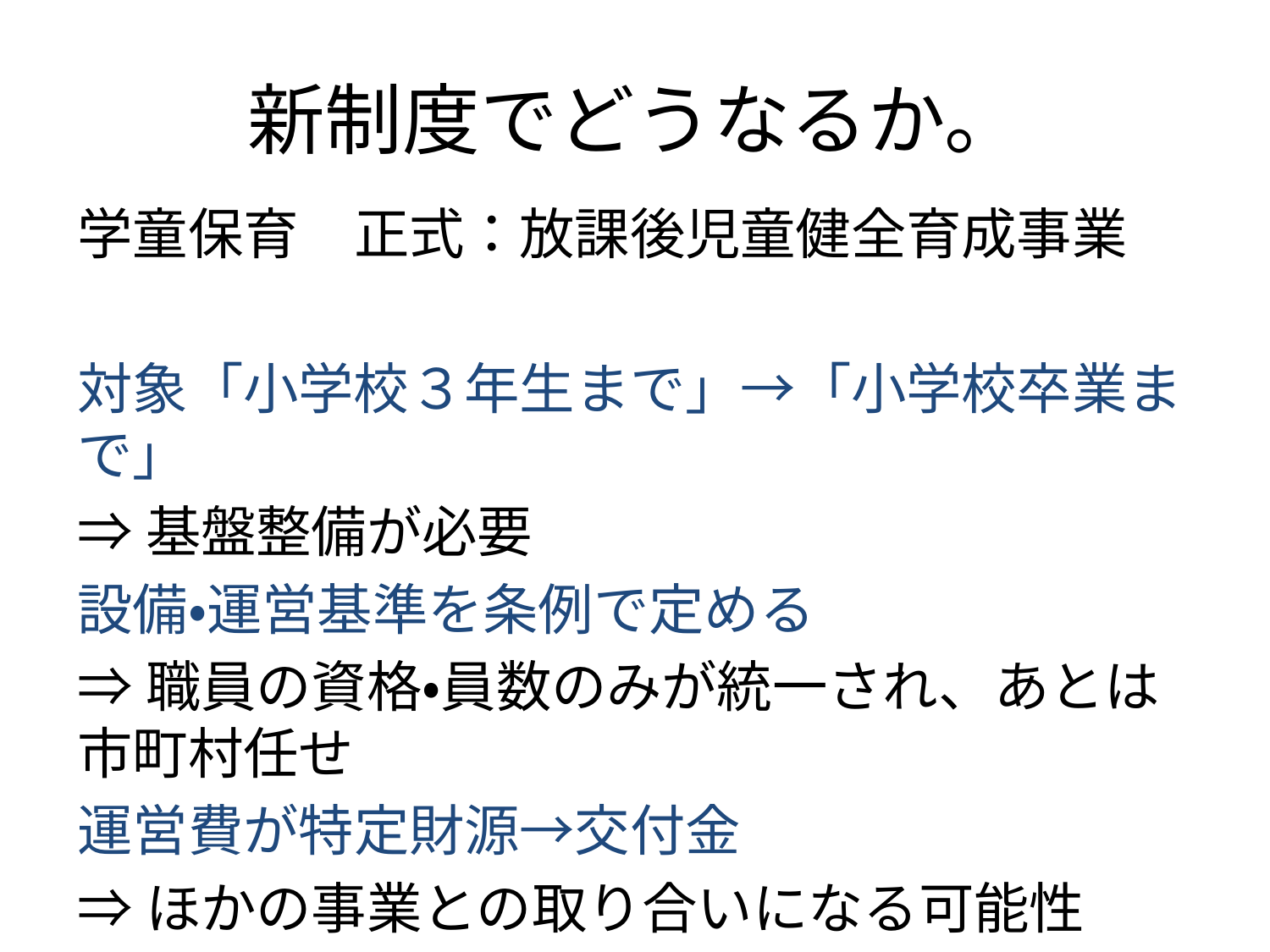

# 新制度でどうなるか。
学童保育　正式：放課後児童健全育成事業

対象「小学校３年生まで」→「小学校卒業まで」
⇒基盤整備が必要
設備・運営基準を条例で定める
⇒職員の資格・員数のみが統一され、あとは市町村任せ
運営費が特定財源→交付金
⇒ほかの事業との取り合いになる可能性